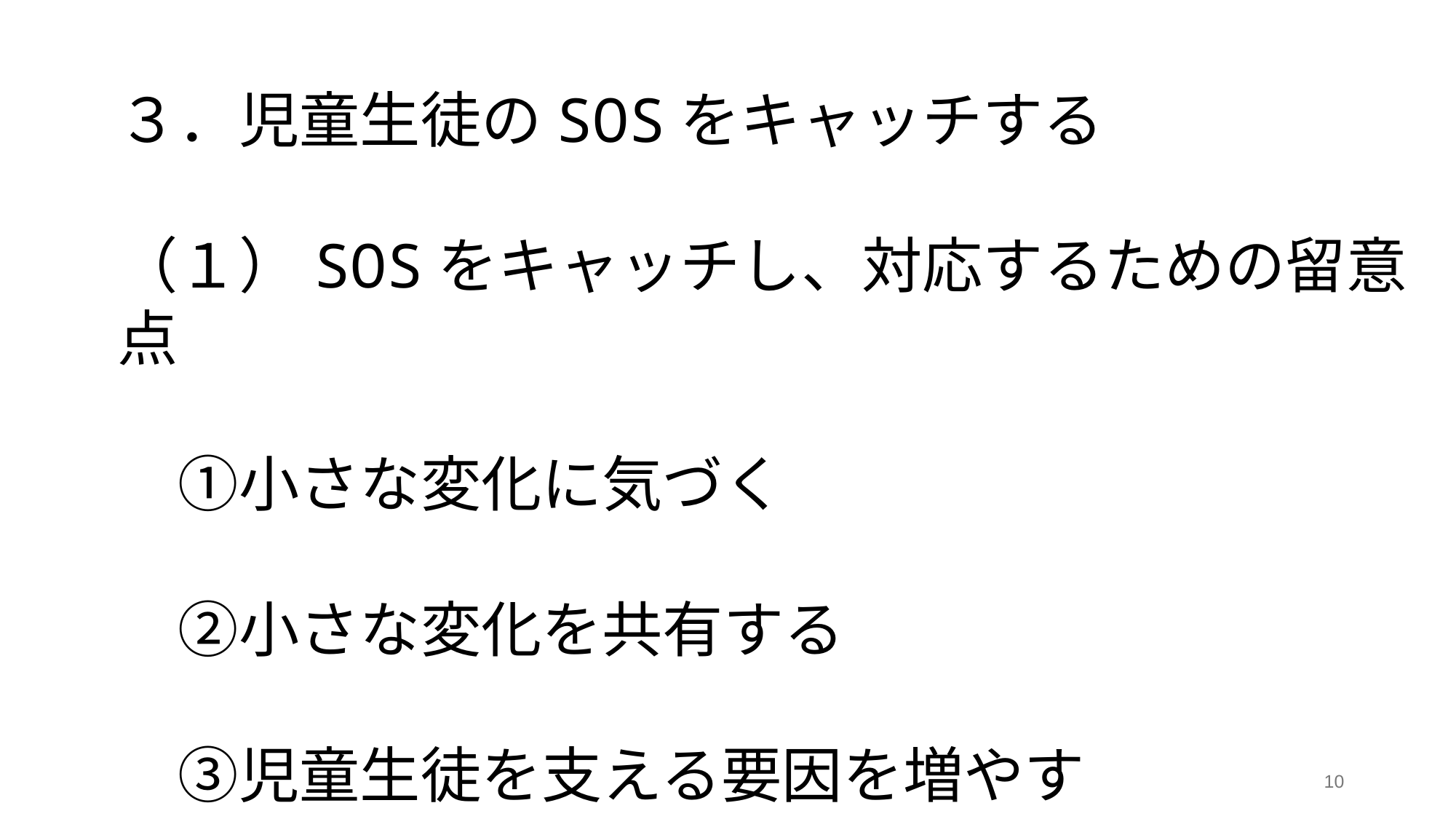

３．児童生徒のSOSをキャッチする

（１）SOSをキャッチし、対応するための留意点

　①小さな変化に気づく

　②小さな変化を共有する

　③児童生徒を支える要因を増やす
10